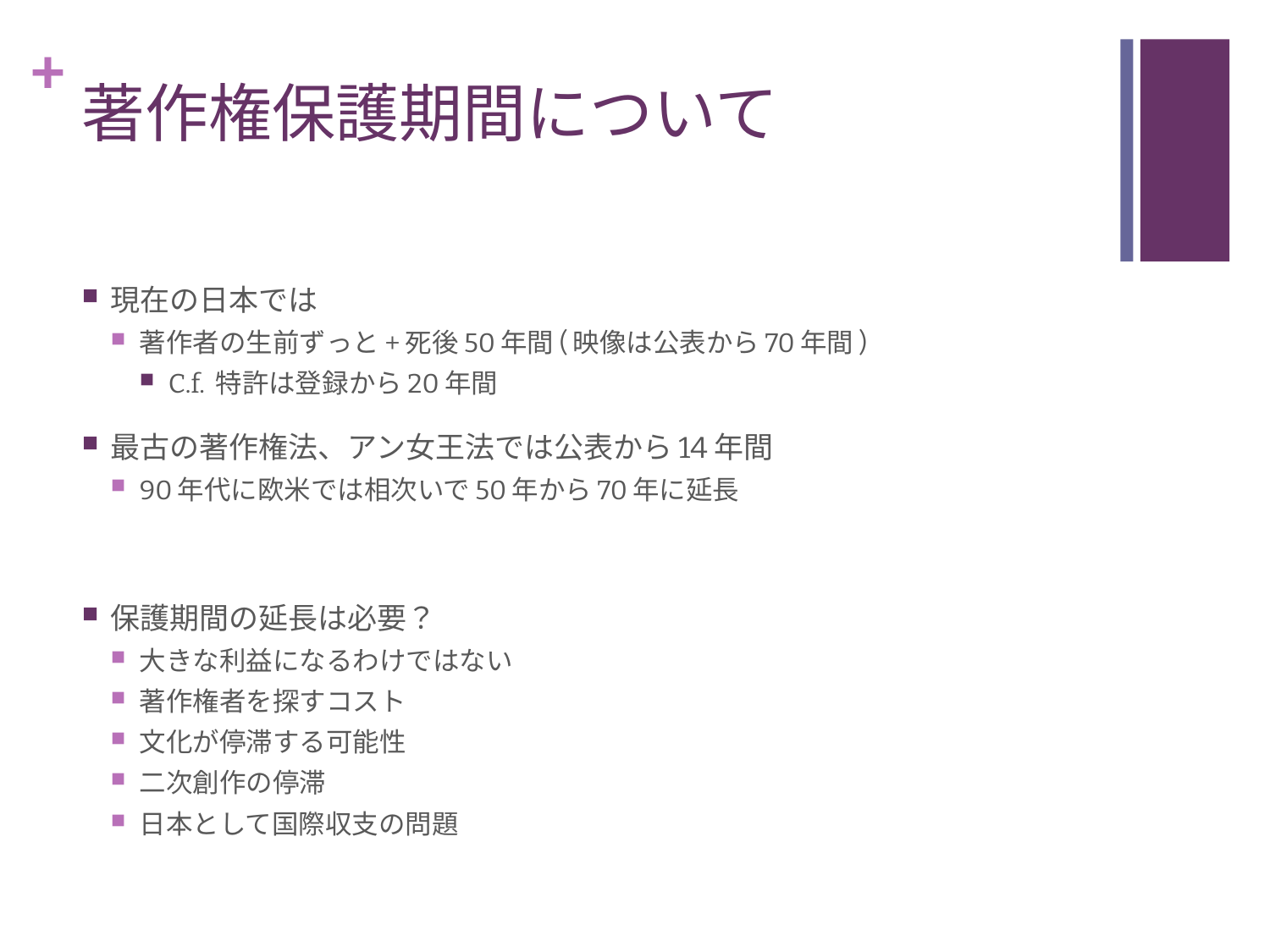

# 著作権保護期間について
現在の日本では
著作者の生前ずっと+死後50年間(映像は公表から70年間)
C.f. 特許は登録から20年間
最古の著作権法、アン女王法では公表から14年間
90年代に欧米では相次いで50年から70年に延長

保護期間の延長は必要？
大きな利益になるわけではない
著作権者を探すコスト
文化が停滞する可能性
二次創作の停滞
日本として国際収支の問題